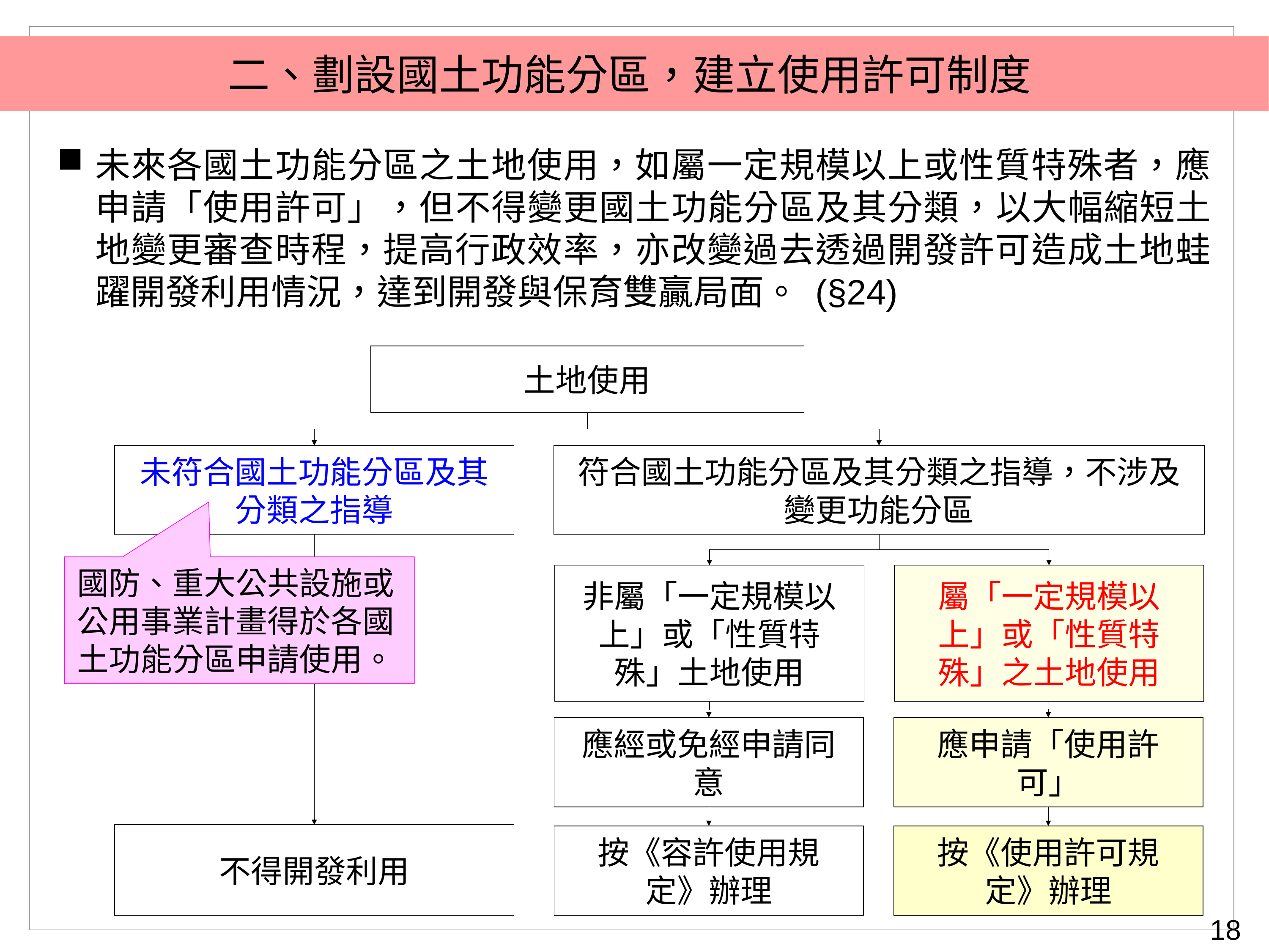

二、劃設國土功能分區，建立使用許可制度
未來各國土功能分區之土地使用，如屬一定規模以上或性質特殊者，應申請「使用許可」，但不得變更國土功能分區及其分類，以大幅縮短土地變更審查時程，提高行政效率，亦改變過去透過開發許可造成土地蛙躍開發利用情況，達到開發與保育雙贏局面。 (§24)
土地使用
未符合國土功能分區及其分類之指導
符合國土功能分區及其分類之指導，不涉及變更功能分區
國防、重大公共設施或公用事業計畫得於各國土功能分區申請使用。
非屬「一定規模以上」或「性質特殊」土地使用
屬「一定規模以上」或「性質特殊」之土地使用
應經或免經申請同意
應申請「使用許可」
不得開發利用
按《容許使用規定》辦理
按《使用許可規定》辦理
18